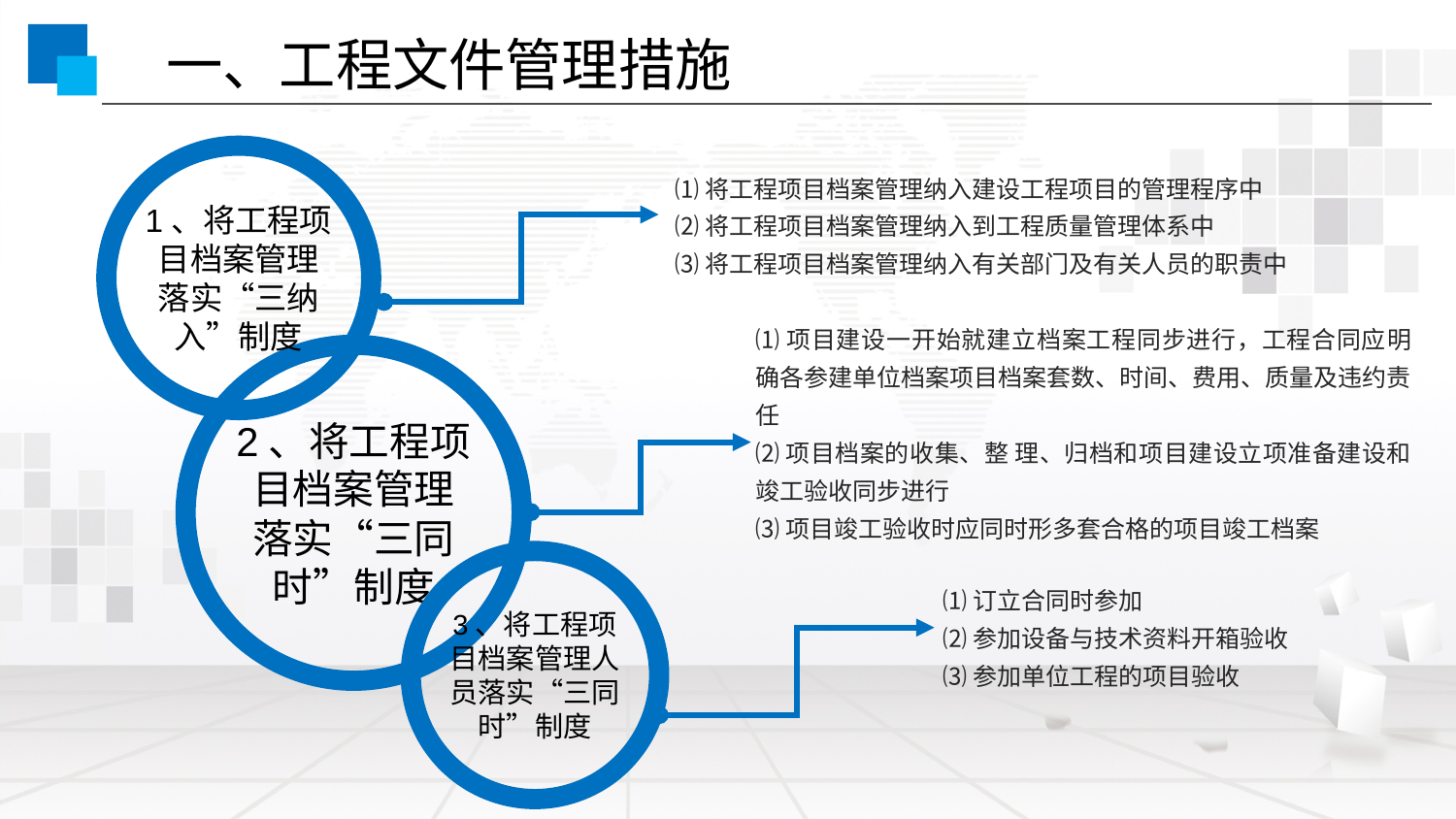

一、工程文件管理措施
1、将工程项目档案管理落实“三纳入”制度
⑴将工程项目档案管理纳入建设工程项目的管理程序中
⑵将工程项目档案管理纳入到工程质量管理体系中
⑶将工程项目档案管理纳入有关部门及有关人员的职责中
⑴项目建设一开始就建立档案工程同步进行，工程合同应明确各参建单位档案项目档案套数、时间、费用、质量及违约责任
⑵项目档案的收集、整 理、归档和项目建设立项准备建设和竣工验收同步进行
⑶项目竣工验收时应同时形多套合格的项目竣工档案
2、将工程项目档案管理落实“三同时”制度
⑴订立合同时参加
⑵参加设备与技术资料开箱验收
⑶参加单位工程的项目验收
3、将工程项目档案管理人员落实“三同时”制度